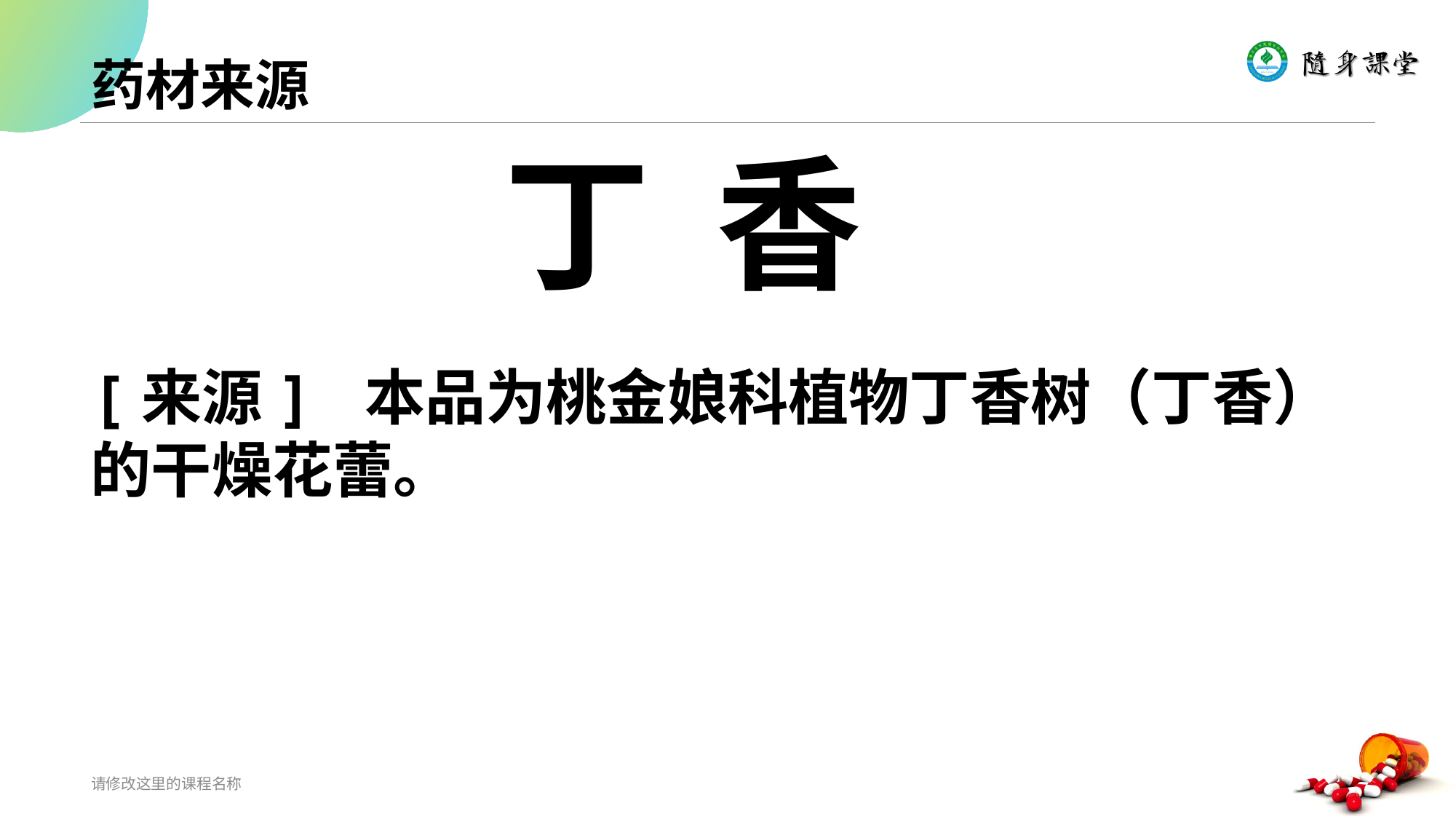

# 药材来源
 丁  香

[来源] 本品为桃金娘科植物丁香树（丁香）的干燥花蕾。
请修改这里的课程名称
4